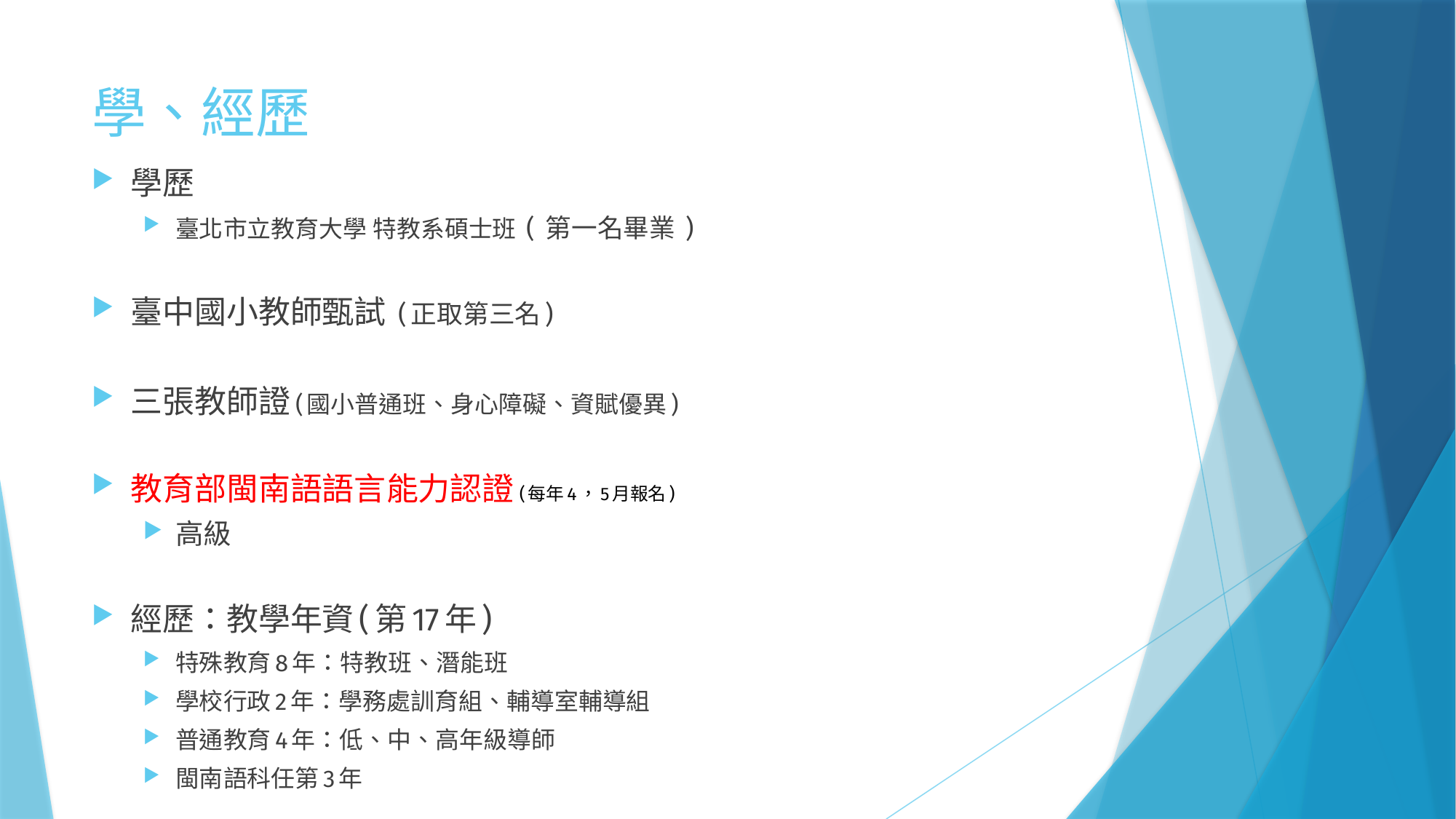

# 學、經歷
學歷
臺北市立教育大學 特教系碩士班 ( 第一名畢業 )

臺中國小教師甄試 (正取第三名)

三張教師證(國小普通班、身心障礙、資賦優異)

教育部閩南語語言能力認證(每年4，5月報名)
高級

經歷：教學年資(第17年)
特殊教育8年：特教班、潛能班
學校行政2年：學務處訓育組、輔導室輔導組
普通教育4年：低、中、高年級導師
閩南語科任第3年